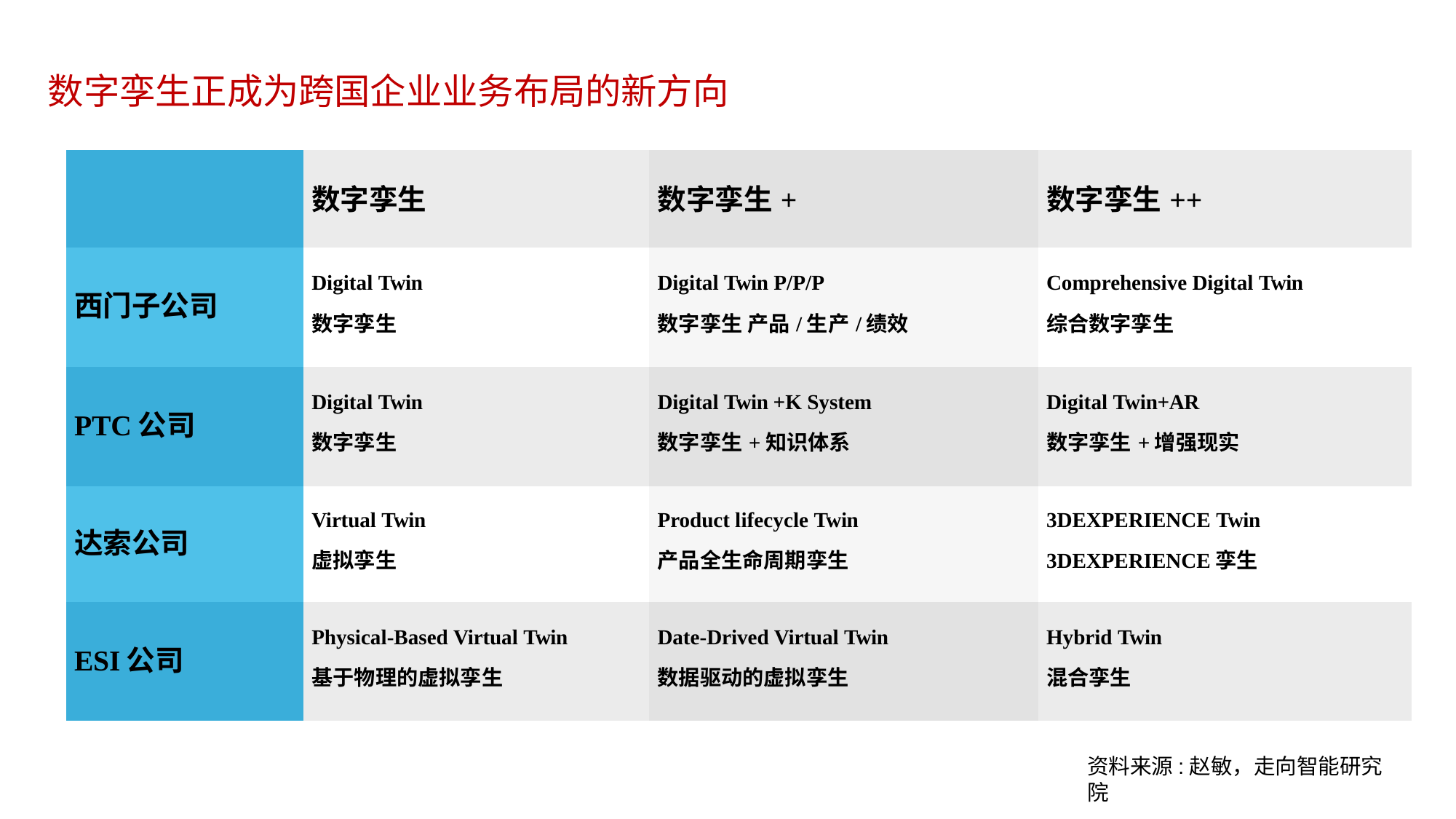

# 数字孪生正成为跨国企业业务布局的新方向
|  | 数字孪生 | 数字孪生+ | 数字孪生++ |
| --- | --- | --- | --- |
| 西门子公司 | Digital Twin 数字孪生 | Digital Twin P/P/P 数字孪生 产品/生产/绩效 | Comprehensive Digital Twin 综合数字孪生 |
| PTC公司 | Digital Twin 数字孪生 | Digital Twin +K System 数字孪生+知识体系 | Digital Twin+AR 数字孪生+增强现实 |
| 达索公司 | Virtual Twin 虚拟孪生 | Product lifecycle Twin 产品全生命周期孪生 | 3DEXPERIENCE Twin 3DEXPERIENCE孪生 |
| ESI公司 | Physical-Based Virtual Twin 基于物理的虚拟孪生 | Date-Drived Virtual Twin 数据驱动的虚拟孪生 | Hybrid Twin 混合孪生 |

资料来源:赵敏，走向智能研究院